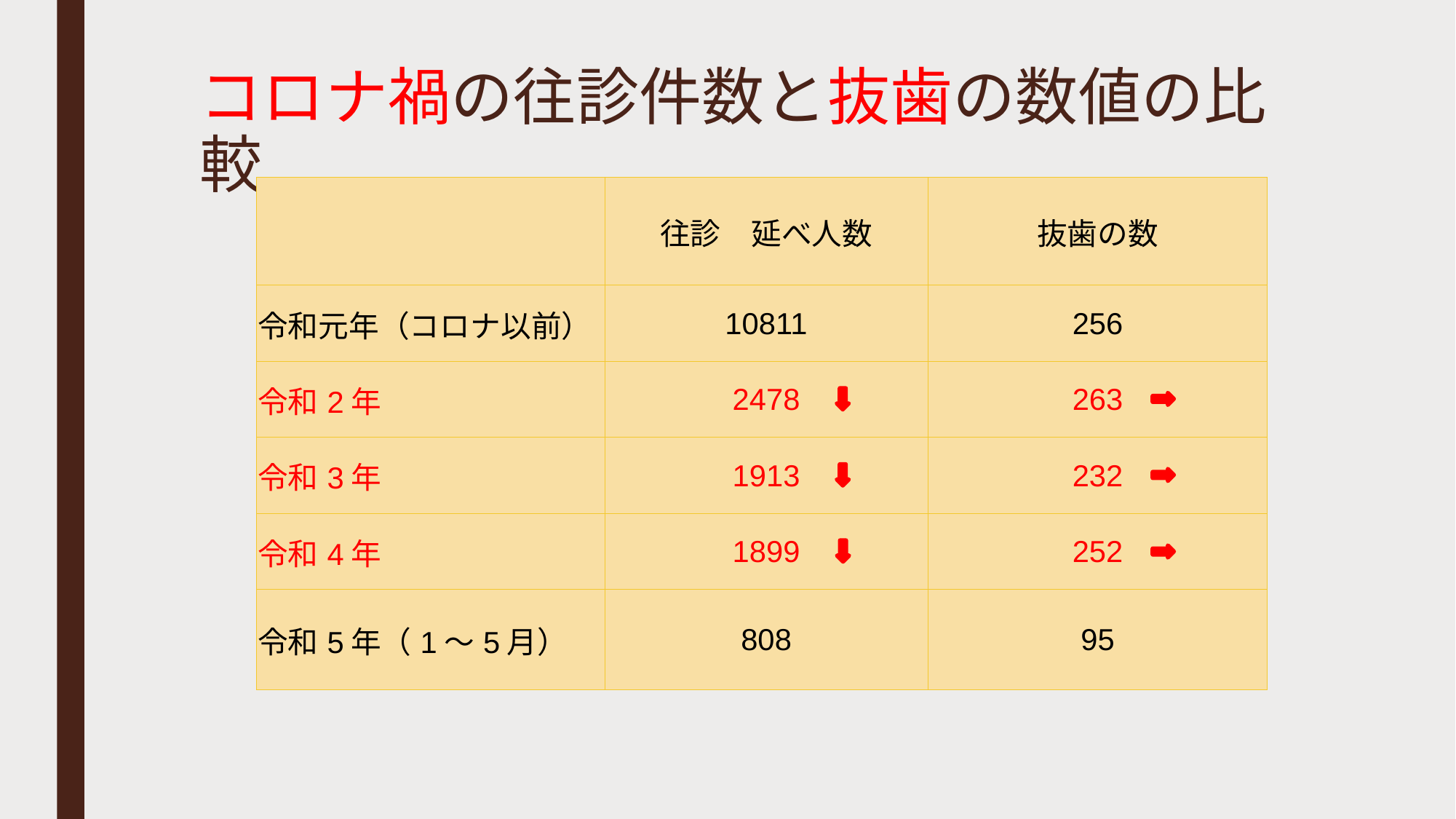

# コロナ禍の往診件数と抜歯の数値の比較
|  | 往診　延べ人数 | 抜歯の数 |
| --- | --- | --- |
| 令和元年（コロナ以前） | 10811 | 256 |
| 令和2年 | 2478 | 263 |
| 令和3年 | 1913 | 232 |
| 令和4年 | 1899 | 252 |
| 令和5年（1～5月） | 808 | 95 |